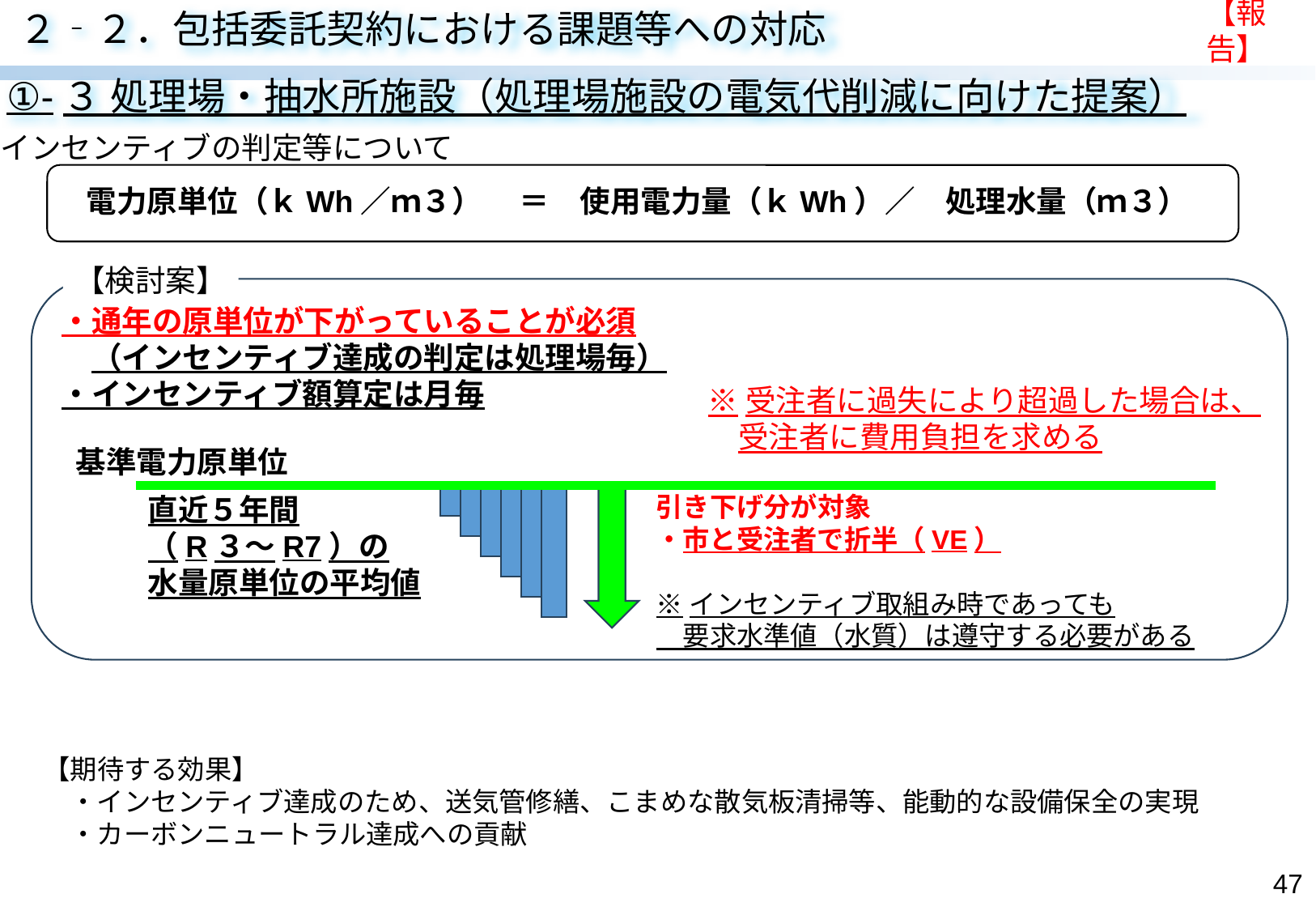

【報告】
２‐２．包括委託契約における課題等への対応
①-３ 処理場・抽水所施設（処理場施設の電気代削減に向けた提案）
インセンティブの判定等について

電力原単位（ｋWh／ｍ３） 　＝　使用電力量（ｋWh）／　処理水量（ｍ３）
【検討案】

・通年の原単位が下がっていることが必須
　（インセンティブ達成の判定は処理場毎）
・インセンティブ額算定は月毎
※受注者に過失により超過した場合は、
　受注者に費用負担を求める
基準電力原単位
引き下げ分が対象
・市と受注者で折半（VE）

※インセンティブ取組み時であっても
　要求水準値（水質）は遵守する必要がある
直近５年間
（R３～R7）の
水量原単位の平均値

【期待する効果】
　・インセンティブ達成のため、送気管修繕、こまめな散気板清掃等、能動的な設備保全の実現
　・カーボンニュートラル達成への貢献
47